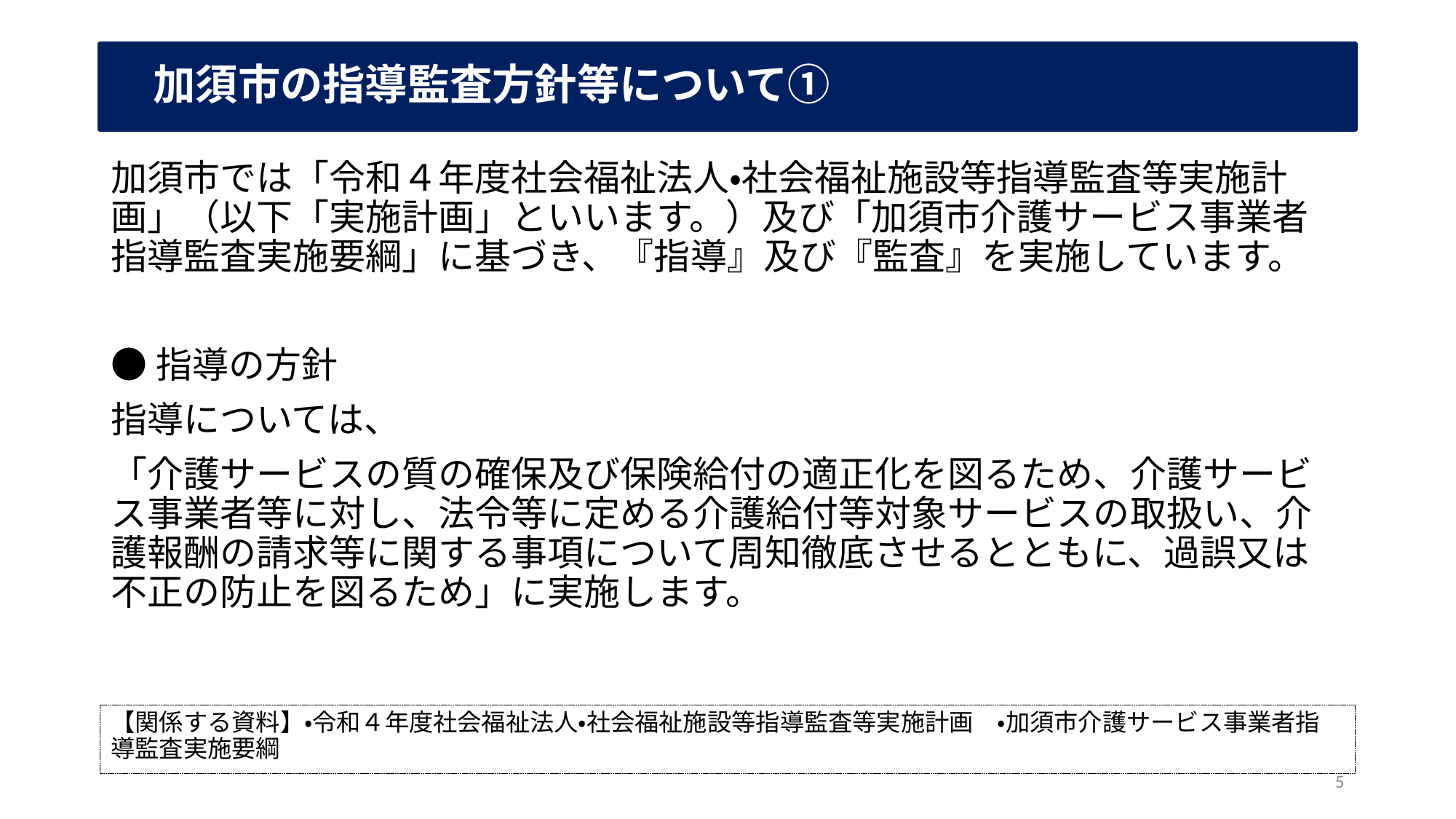

# 加須市の指導監査方針等について①
加須市では「令和４年度社会福祉法人・社会福祉施設等指導監査等実施計画」（以下「実施計画」といいます。）及び「加須市介護サービス事業者指導監査実施要綱」に基づき、『指導』及び『監査』を実施しています。

●指導の方針
指導については、
「介護サービスの質の確保及び保険給付の適正化を図るため、介護サービス事業者等に対し、法令等に定める介護給付等対象サービスの取扱い、介護報酬の請求等に関する事項について周知徹底させるとともに、過誤又は不正の防止を図るため」に実施します。
【関係する資料】・令和４年度社会福祉法人・社会福祉施設等指導監査等実施計画　・加須市介護サービス事業者指導監査実施要綱
5